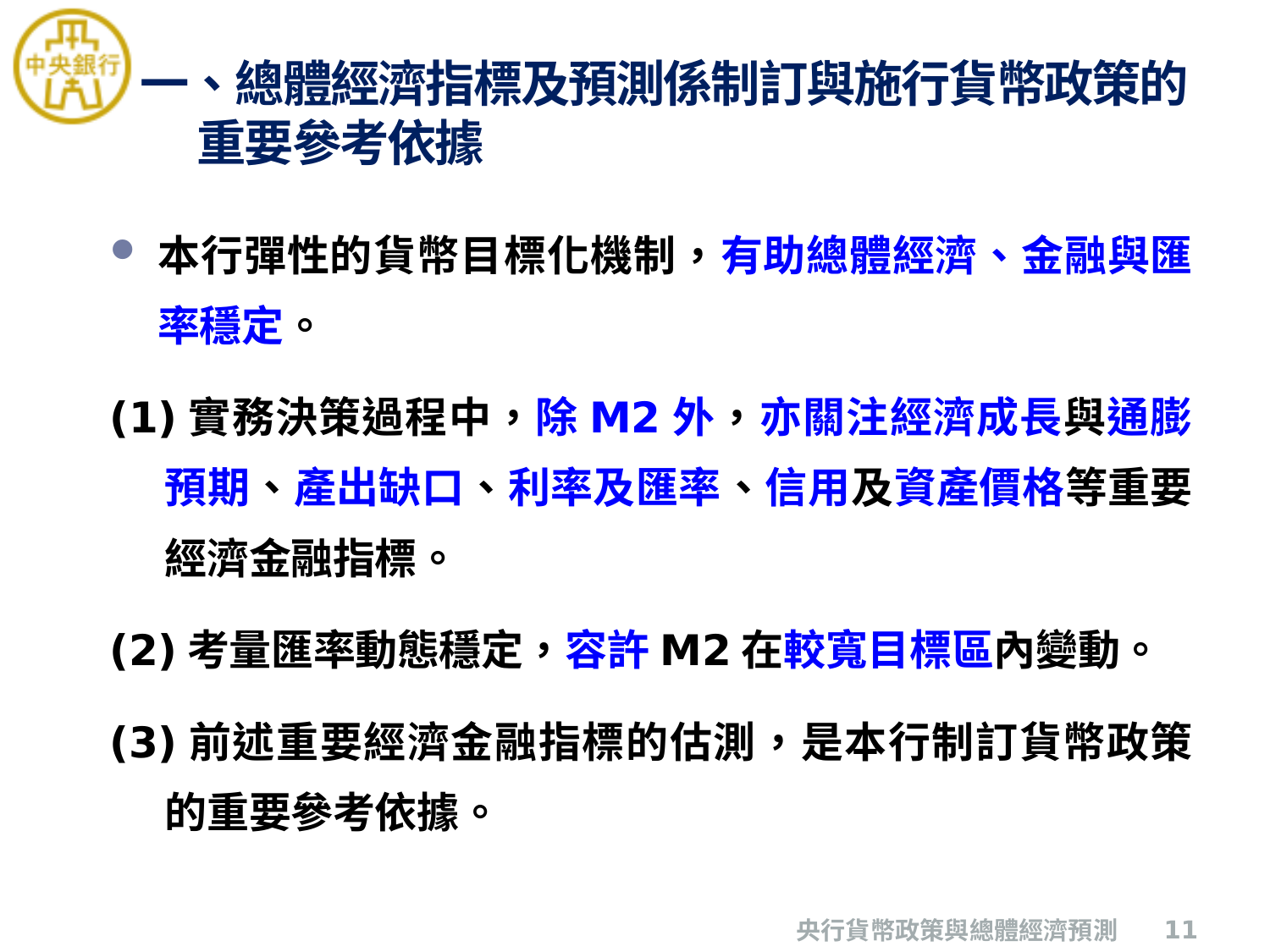

# 一、總體經濟指標及預測係制訂與施行貨幣政策的 重要參考依據
本行彈性的貨幣目標化機制，有助總體經濟、金融與匯率穩定。
(1)實務決策過程中，除M2外，亦關注經濟成長與通膨預期、產出缺口、利率及匯率、信用及資產價格等重要經濟金融指標。
(2)考量匯率動態穩定，容許M2在較寬目標區內變動。
(3)前述重要經濟金融指標的估測，是本行制訂貨幣政策的重要參考依據。

11
央行貨幣政策與總體經濟預測